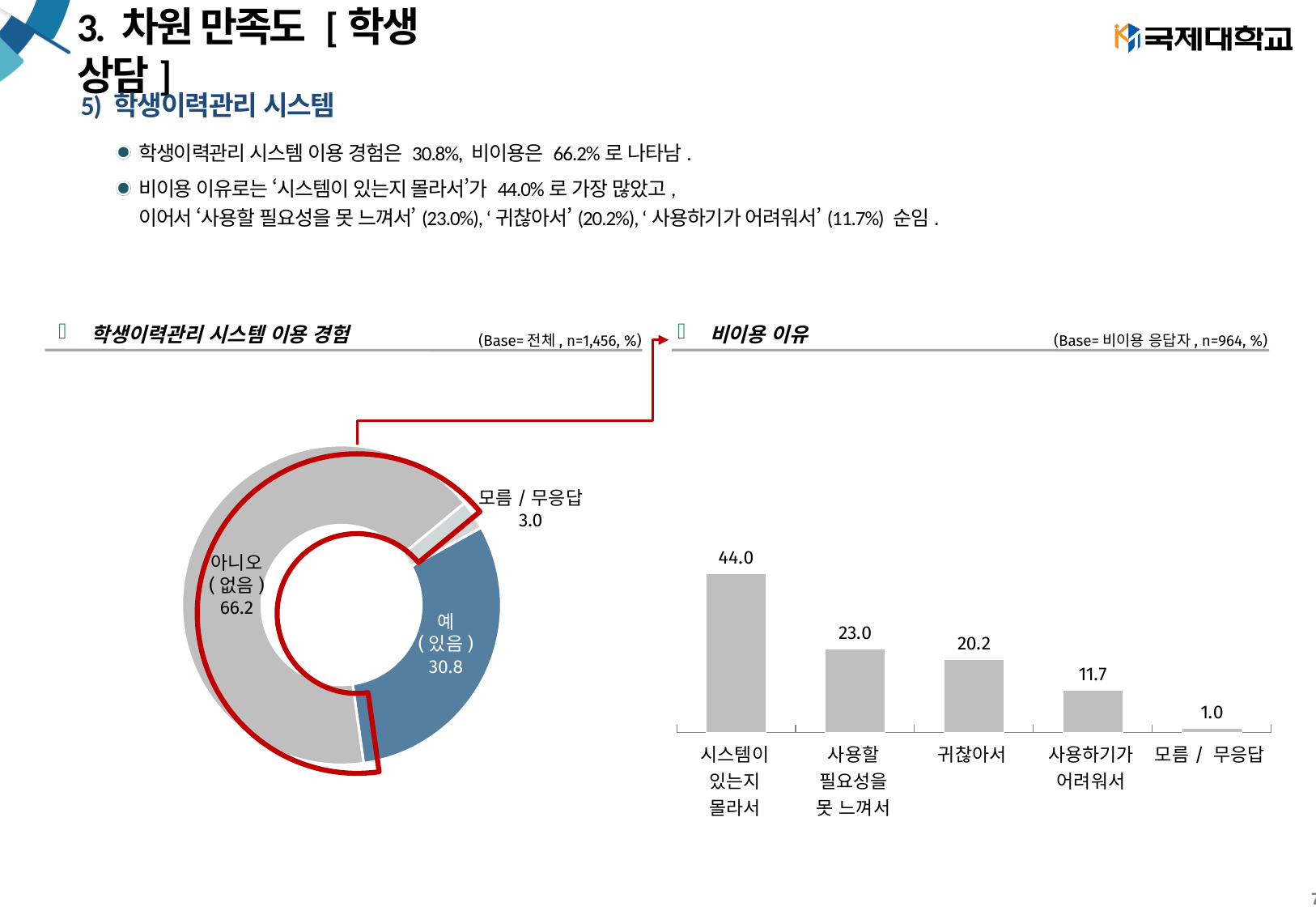

# 3. 차원 만족도 [학생 상담]
5) 학생이력관리 시스템
학생이력관리 시스템 이용 경험은 30.8%, 비이용은 66.2%로 나타남.
비이용 이유로는 ‘시스템이 있는지 몰라서’가 44.0%로 가장 많았고,
이어서 ‘사용할 필요성을 못 느껴서’(23.0%), ‘귀찮아서’(20.2%), ‘사용하기가 어려워서’(11.7%) 순임.
학생이력관리 시스템 이용 경험
(Base=전체, n=1,456, %)
비이용 이유
(Base=비이용 응답자, n=964, %)

### Chart

| Category |  |
|---|---|
| 시스템이 있는지 몰라서 | 43.983402489626556 |
| 사용할 필요성을 못 느껴서 | 23.029045643153527 |
| 귀찮아서 | 20.228215767634854 |
| 사용하기 어려워서 | 11.721991701244812 |
| 모름/무응답 | 1.0373443983402488 |

### Chart

| Category | 열1 |
|---|---|
| 예 | 30.837912087912088 |
| 아니오 | 66.20879120879121 |
| 모름/ 무응답 | 2.953296703296703 |

### Chart

| Category | 열1 |
|---|---|
| 예 | 30.837912087912088 |
| 아니오 | 66.20879120879121 |
| 모름/ 무응답 | 2.953296703296703 |
모름/무응답
3.0
아니오
(없음)
66.2
예
(있음)
30.8
| 시스템이 있는지 몰라서 | 사용할 필요성을 못 느껴서 | 귀찮아서 | 사용하기가 어려워서 | 모름/ 무응답 |
| --- | --- | --- | --- | --- |